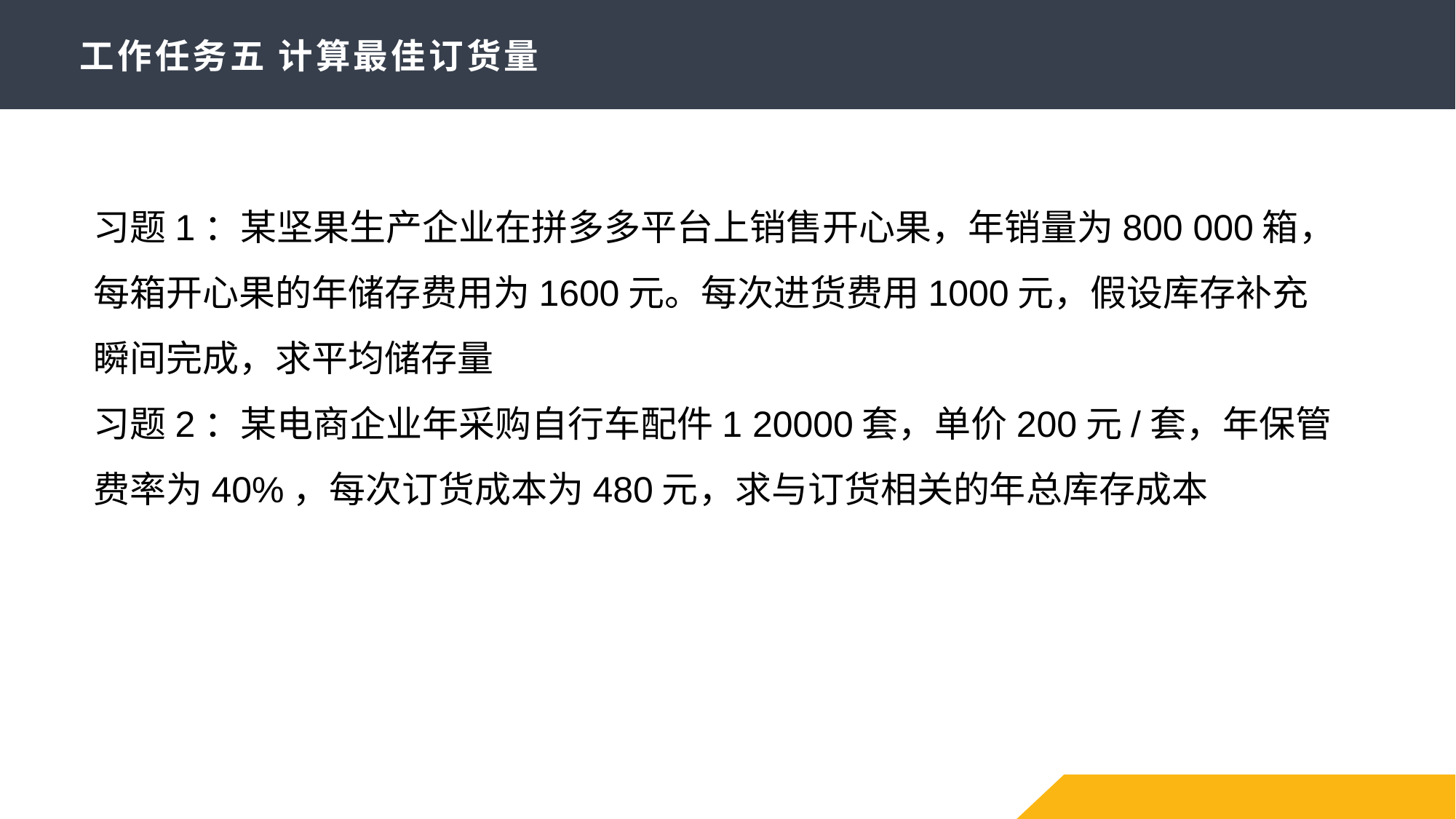

# 工作任务五 计算最佳订货量
习题1：某坚果生产企业在拼多多平台上销售开心果，年销量为800 000箱，每箱开心果的年储存费用为1600元。每次进货费用1000元，假设库存补充瞬间完成，求平均储存量
习题2：某电商企业年采购自行车配件1 20000套，单价200元/套，年保管费率为40%，每次订货成本为480元，求与订货相关的年总库存成本